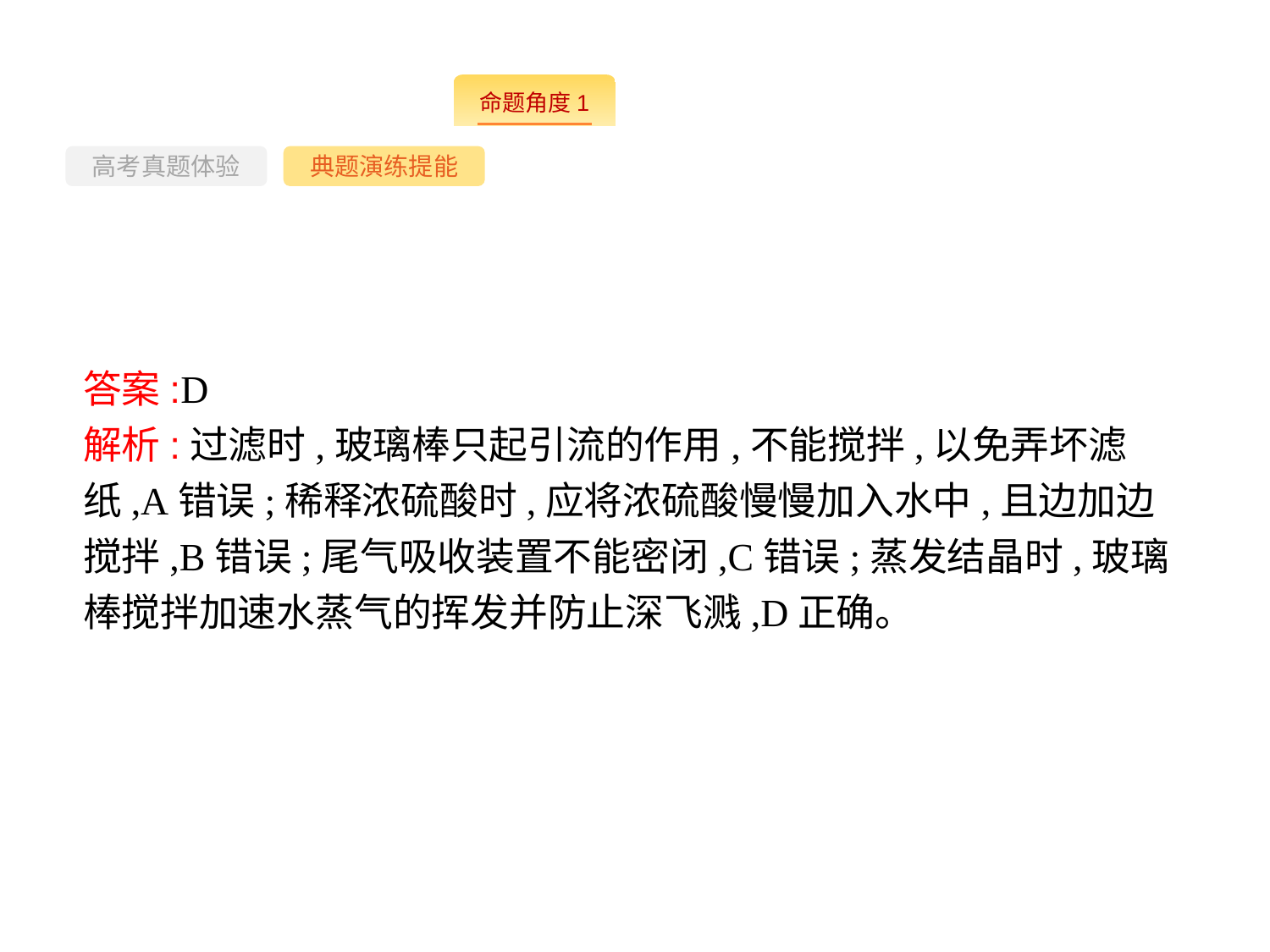

-32-
高考真题体验
典题演练提能
答案:D
解析:过滤时,玻璃棒只起引流的作用,不能搅拌,以免弄坏滤纸,A错误;稀释浓硫酸时,应将浓硫酸慢慢加入水中,且边加边搅拌,B错误;尾气吸收装置不能密闭,C错误;蒸发结晶时,玻璃棒搅拌加速水蒸气的挥发并防止深飞溅,D正确。